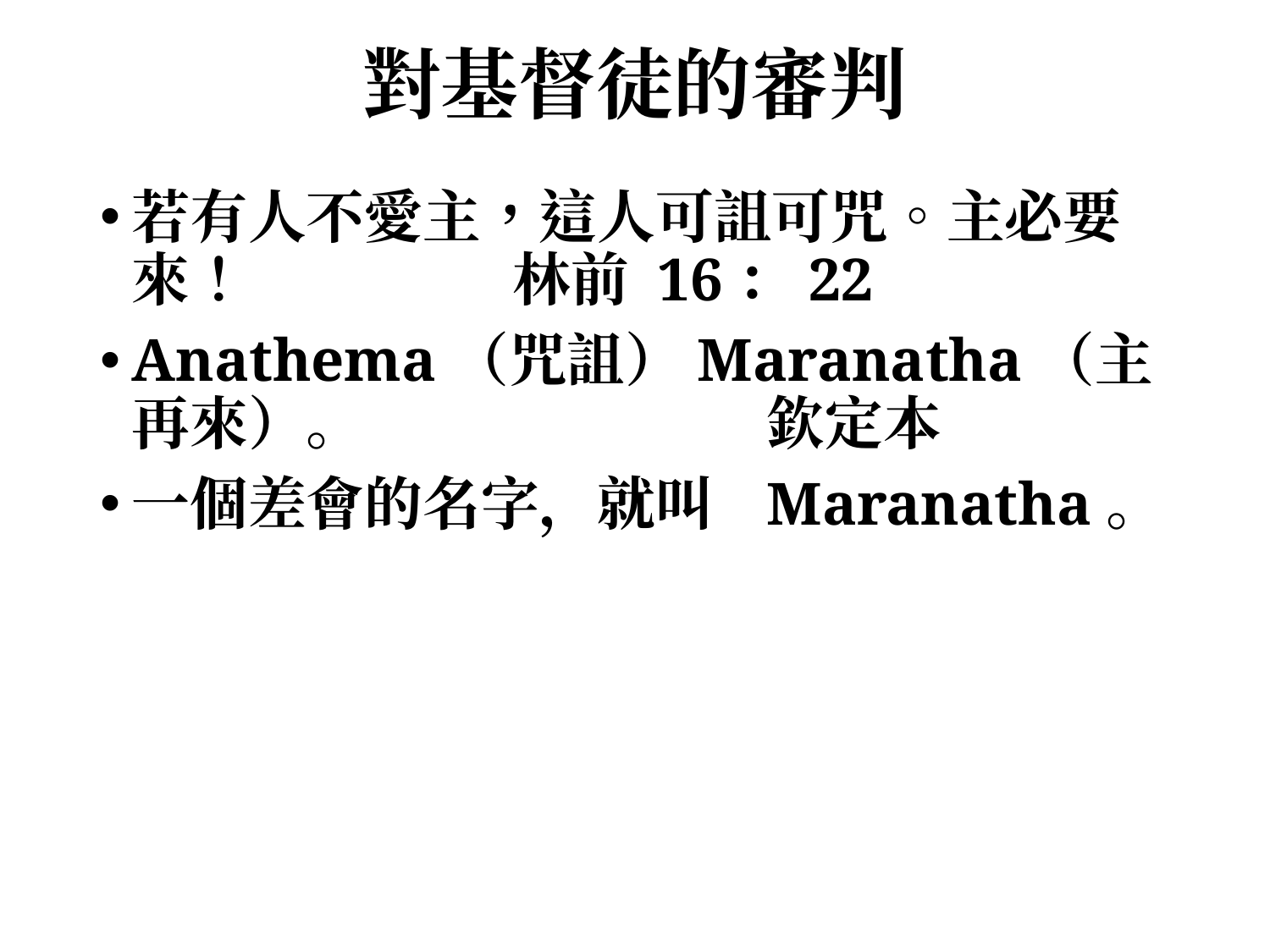

# 對基督徒的審判
若有人不愛主，這人可詛可咒。主必要來！			林前 16：22
Anathema（咒詛）Maranatha（主再來）。				欽定本
一個差會的名字，就叫	Maranatha。